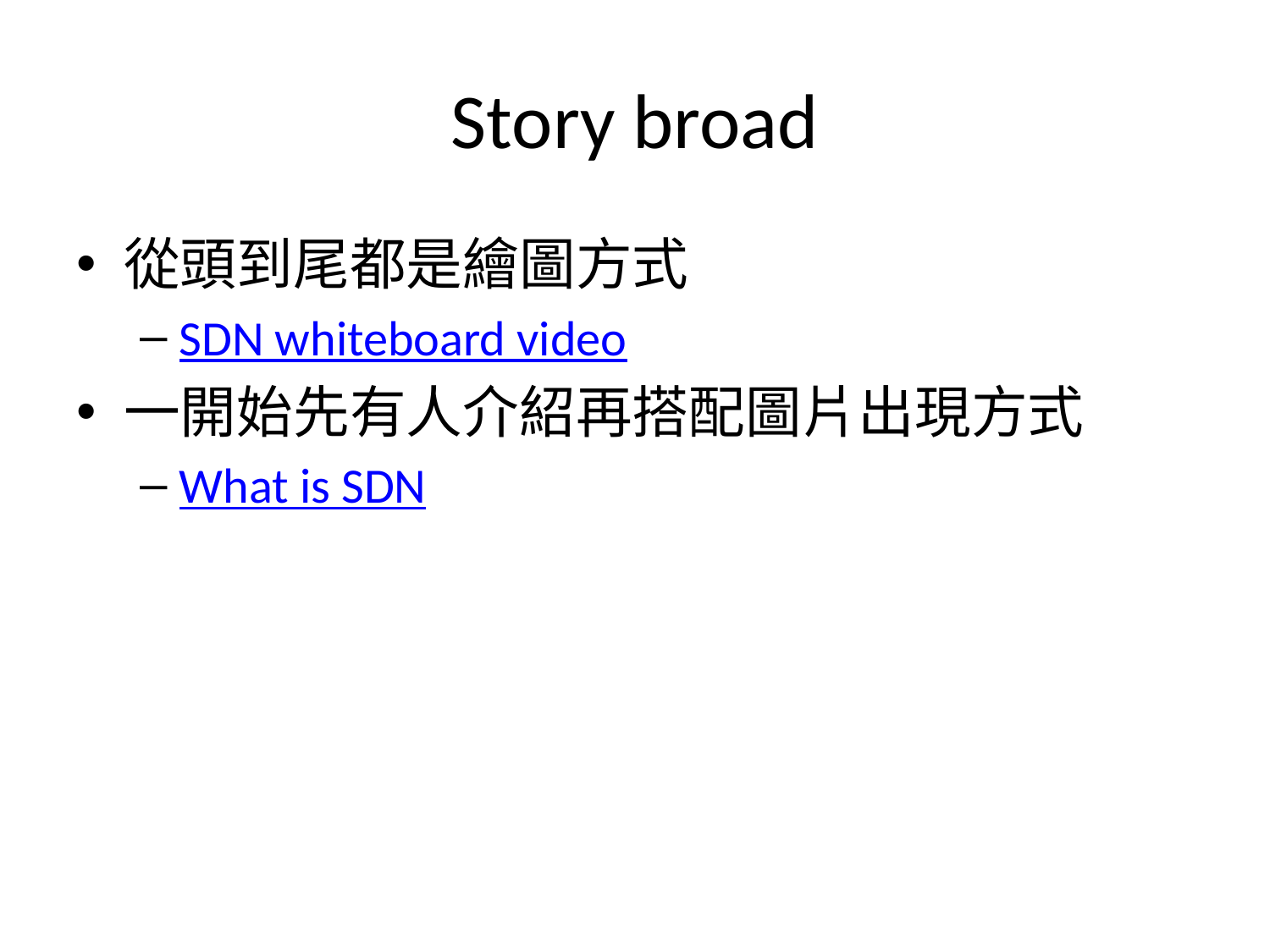

# Story broad
從頭到尾都是繪圖方式
SDN whiteboard video
一開始先有人介紹再搭配圖片出現方式
What is SDN